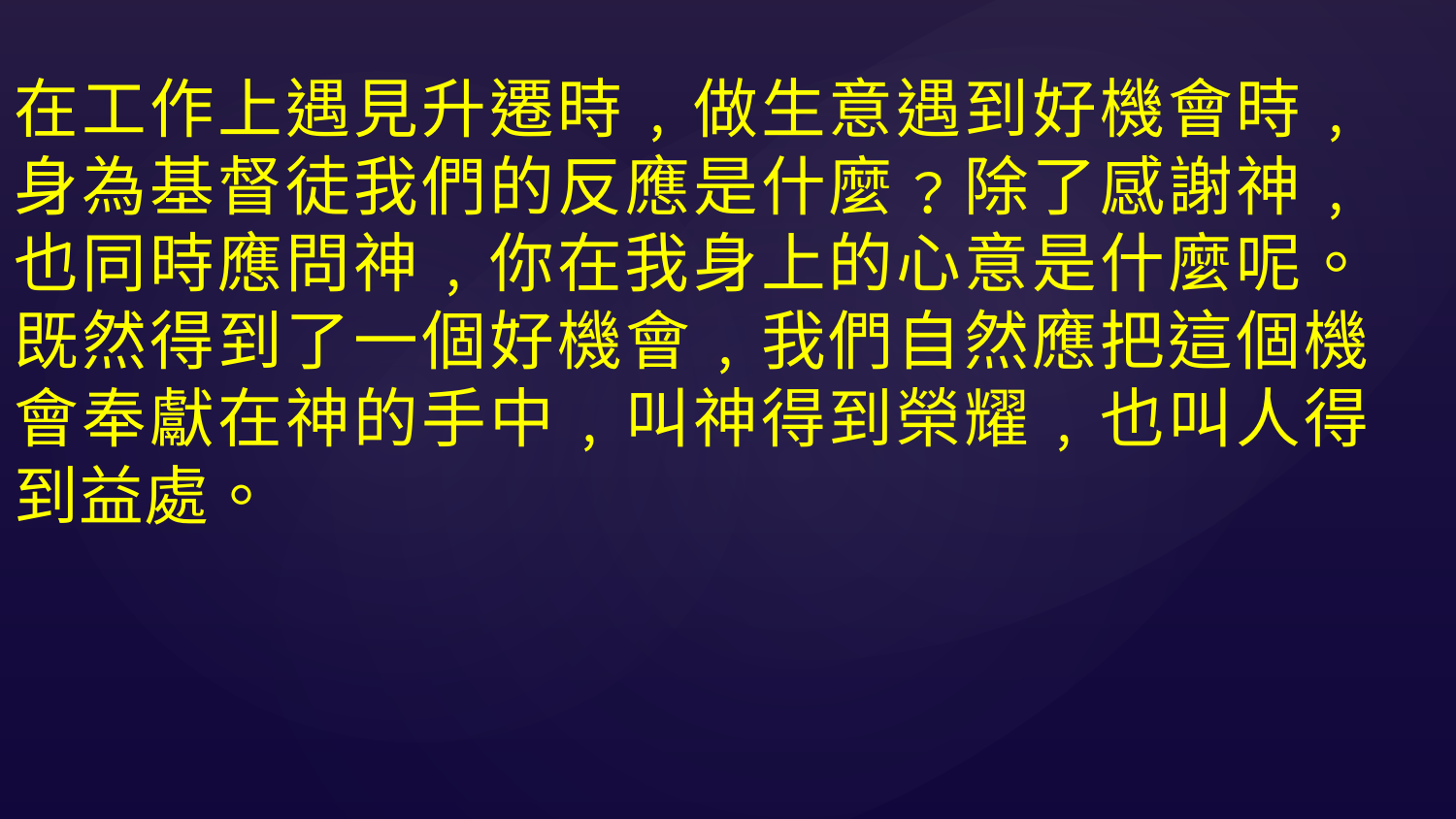

在工作上遇見升遷時﹐做生意遇到好機會時﹐身為基督徒我們的反應是什麼﹖除了感謝神﹐也同時應問神﹐你在我身上的心意是什麼呢。既然得到了一個好機會﹐我們自然應把這個機會奉獻在神的手中﹐叫神得到榮耀﹐也叫人得到益處。